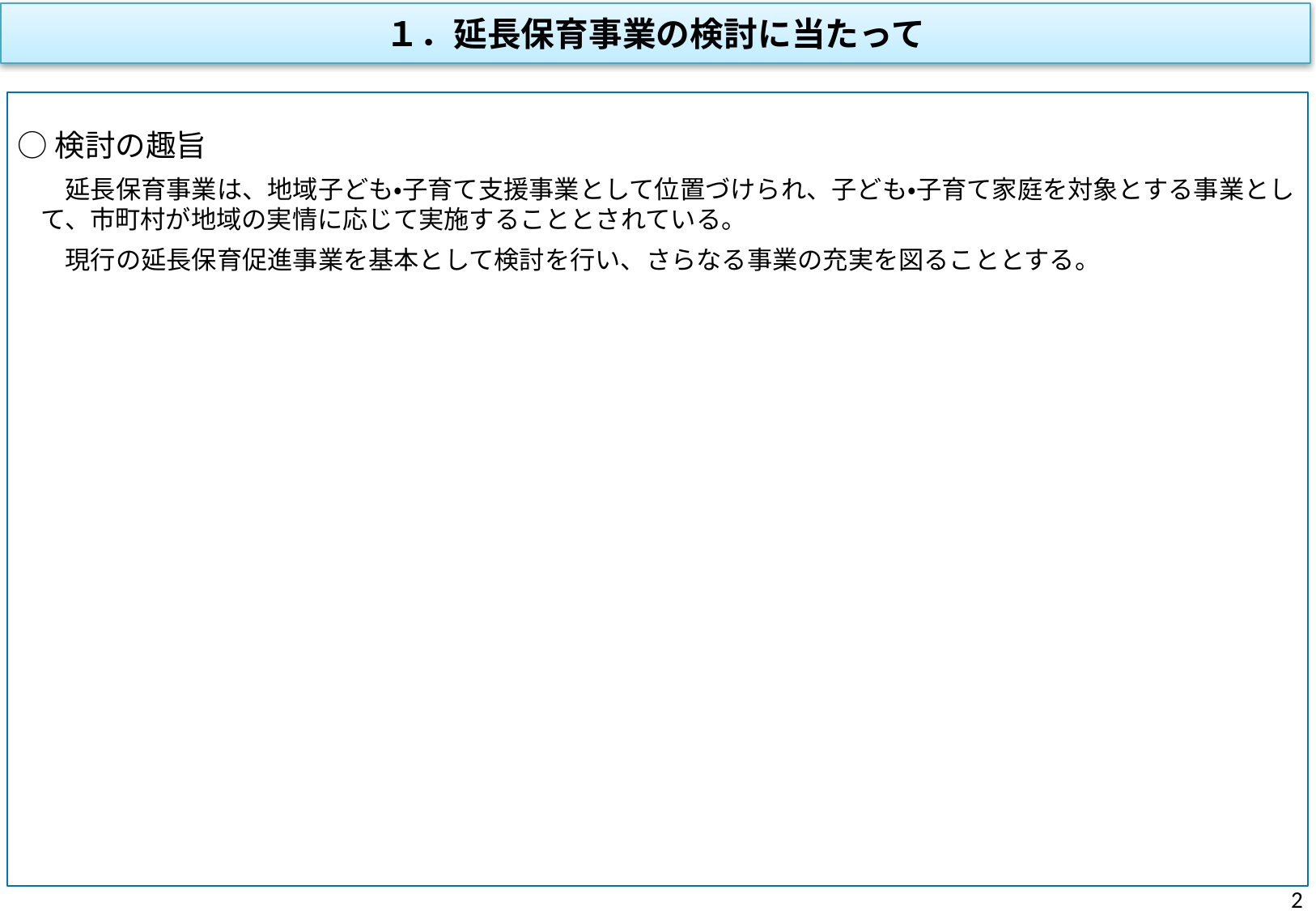

１．延長保育事業の検討に当たって

○検討の趣旨
延長保育事業は、地域子ども・子育て支援事業として位置づけられ、子ども・子育て家庭を対象とする事業として、市町村が地域の実情に応じて実施することとされている。
現行の延長保育促進事業を基本として検討を行い、さらなる事業の充実を図ることとする。

2